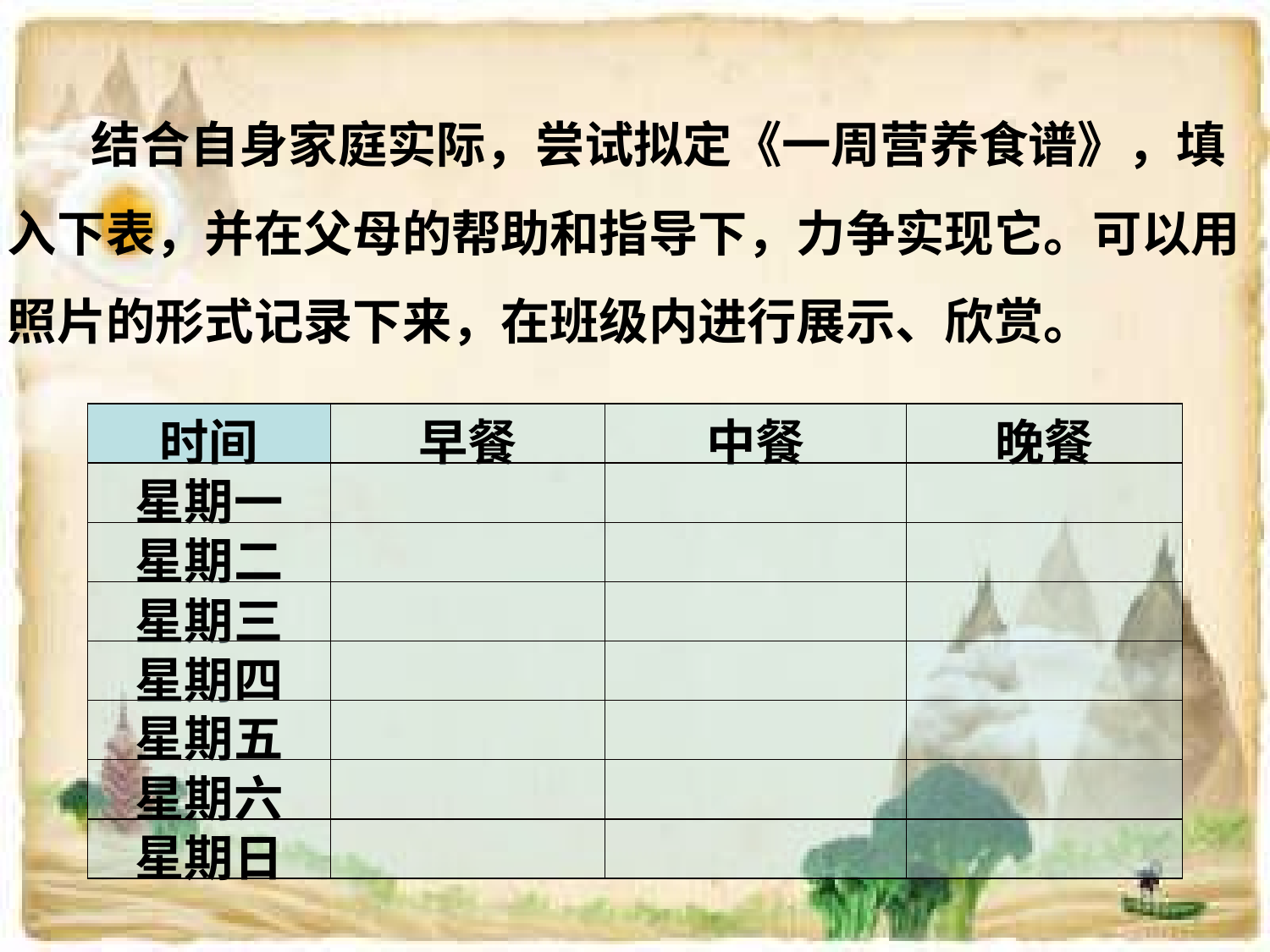

结合自身家庭实际，尝试拟定《一周营养食谱》，填入下表，并在父母的帮助和指导下，力争实现它。可以用照片的形式记录下来，在班级内进行展示、欣赏。

| 时间 | 早餐 | 中餐 | 晚餐 |
| --- | --- | --- | --- |
| 星期一 |  |  |  |
| 星期二 |  |  |  |
| 星期三 |  |  |  |
| 星期四 |  |  |  |
| 星期五 |  |  |  |
| 星期六 |  |  |  |
| 星期日 |  |  |  |